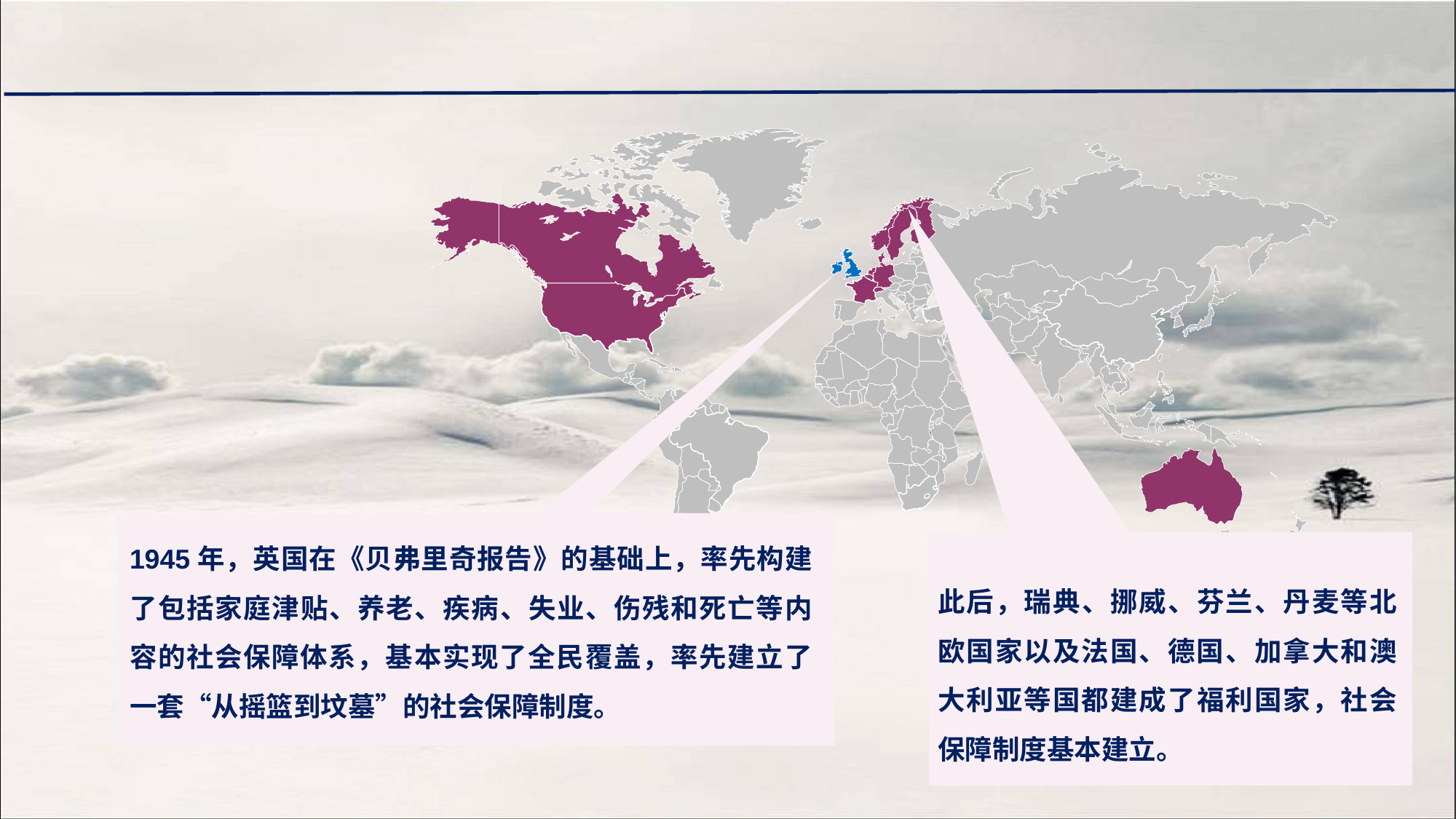

1945年，英国在《贝弗里奇报告》的基础上，率先构建了包括家庭津贴、养老、疾病、失业、伤残和死亡等内容的社会保障体系，基本实现了全民覆盖，率先建立了一套“从摇篮到坟墓”的社会保障制度。

此后，瑞典、挪威、芬兰、丹麦等北欧国家以及法国、德国、加拿大和澳大利亚等国都建成了福利国家，社会保障制度基本建立。